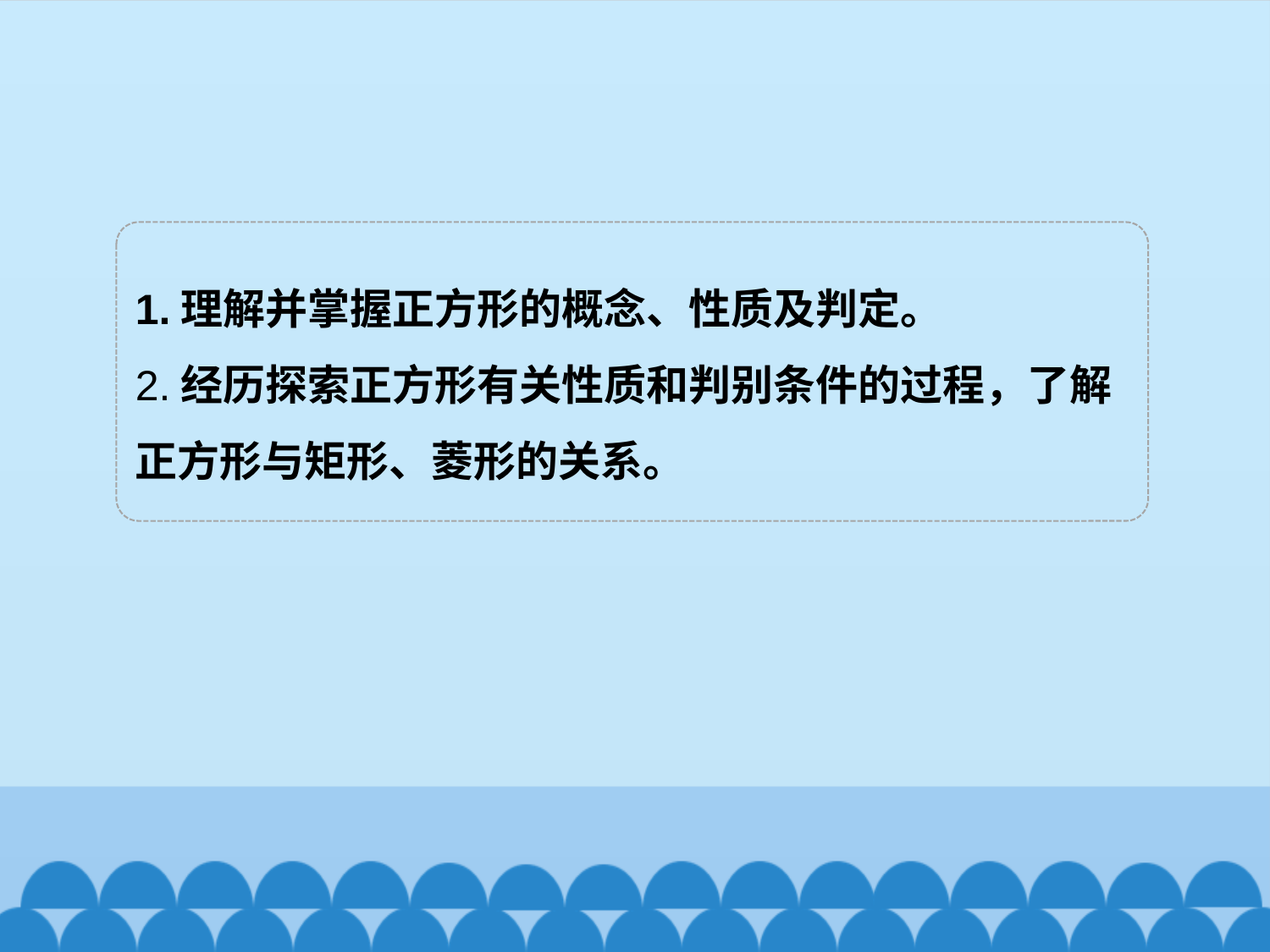

1.理解并掌握正方形的概念、性质及判定。
2.经历探索正方形有关性质和判别条件的过程，了解正方形与矩形、菱形的关系。